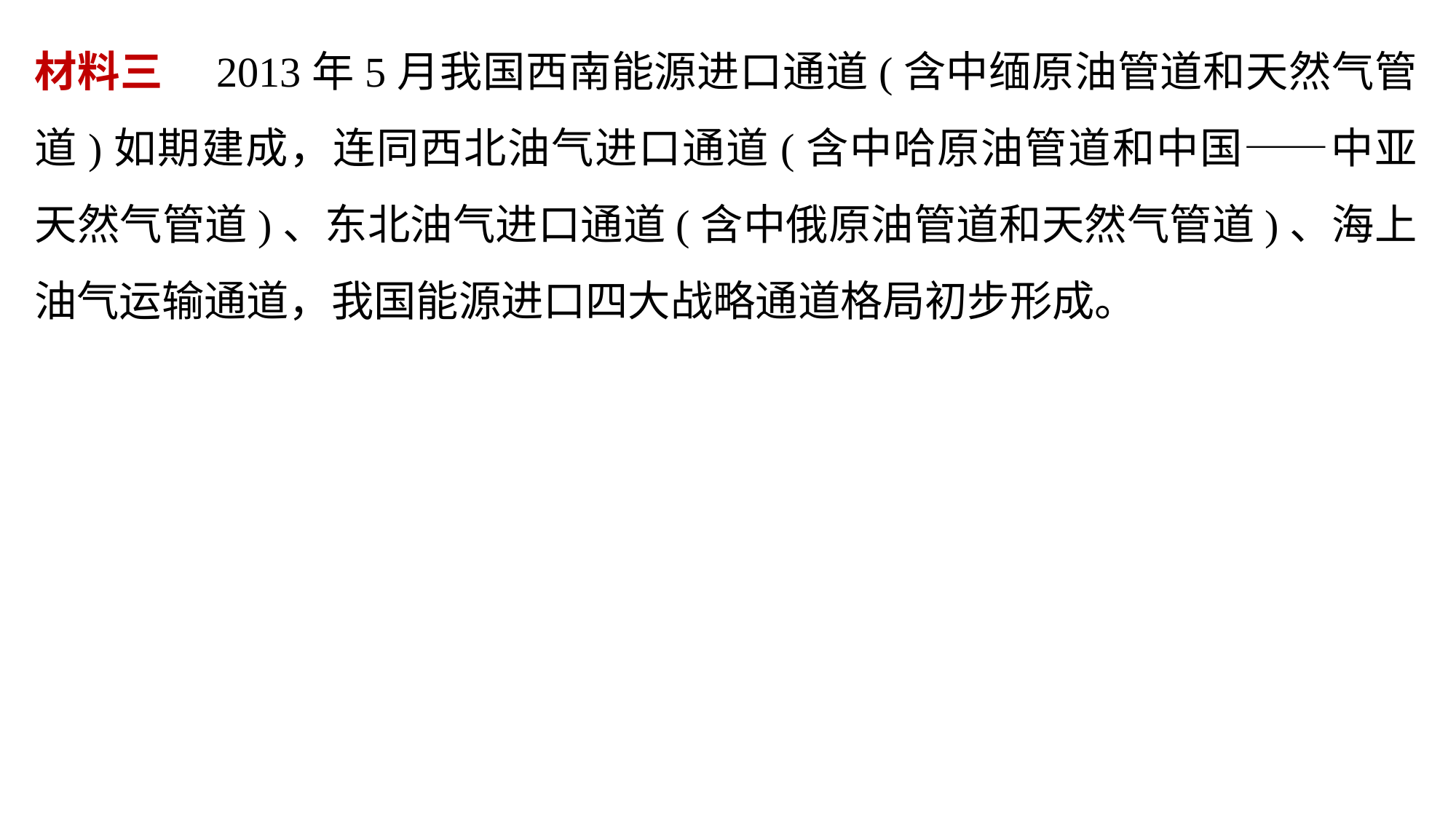

材料三　2013年5月我国西南能源进口通道(含中缅原油管道和天然气管道)如期建成，连同西北油气进口通道(含中哈原油管道和中国——中亚天然气管道)、东北油气进口通道(含中俄原油管道和天然气管道)、海上油气运输通道，我国能源进口四大战略通道格局初步形成。